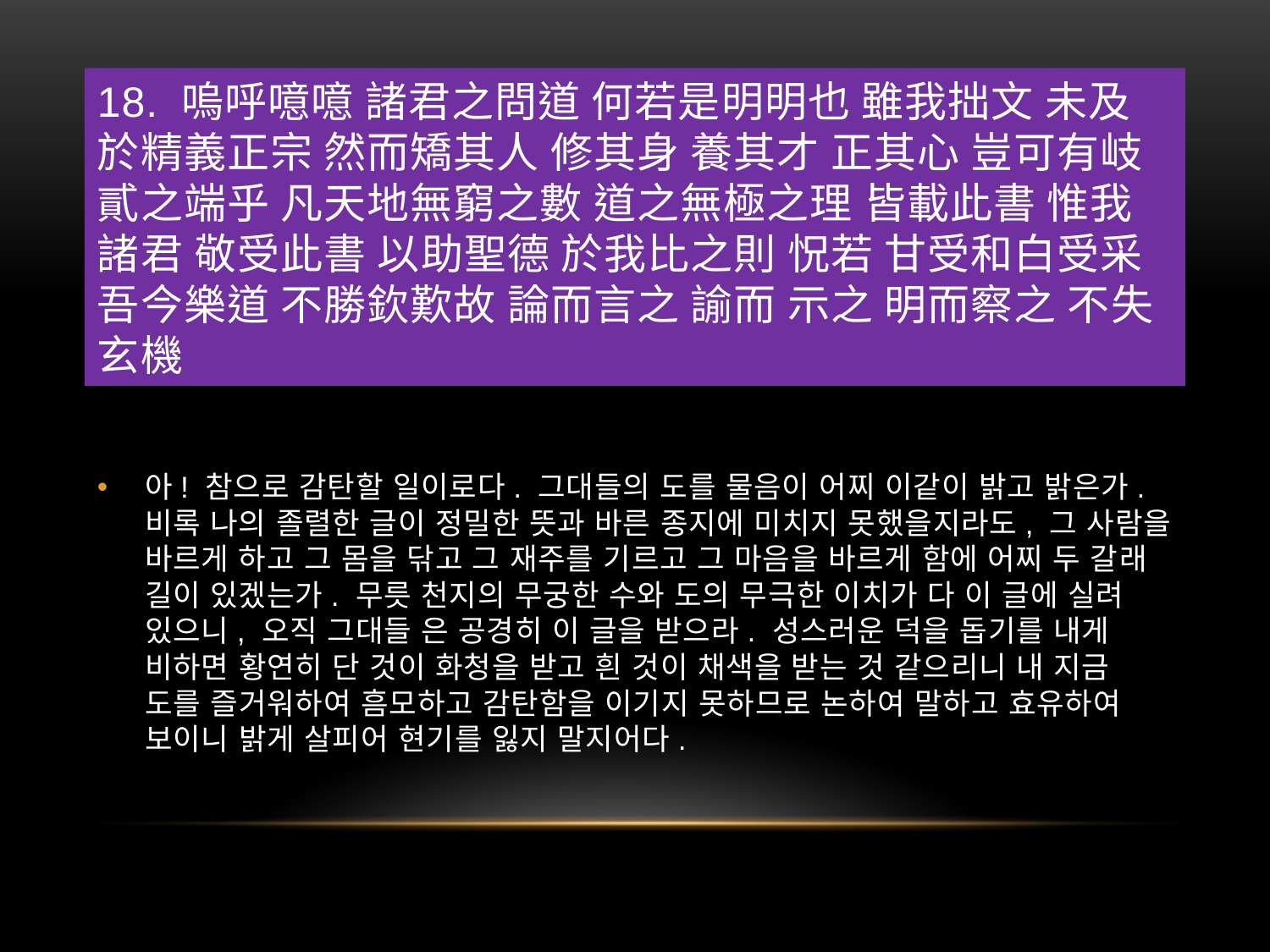

# 18. 嗚呼噫噫 諸君之問道 何若是明明也 雖我拙文 未及於精義正宗 然而矯其人 修其身 養其才 正其心 豈可有岐貳之端乎 凡天地無窮之數 道之無極之理 皆載此書 惟我諸君 敬受此書 以助聖德 於我比之則 怳若 甘受和白受采 吾今樂道 不勝欽歎故 論而言之 諭而 示之 明而察之 不失玄機
아! 참으로 감탄할 일이로다. 그대들의 도를 물음이 어찌 이같이 밝고 밝은가. 비록 나의 졸렬한 글이 정밀한 뜻과 바른 종지에 미치지 못했을지라도, 그 사람을 바르게 하고 그 몸을 닦고 그 재주를 기르고 그 마음을 바르게 함에 어찌 두 갈래 길이 있겠는가. 무릇 천지의 무궁한 수와 도의 무극한 이치가 다 이 글에 실려 있으니, 오직 그대들 은 공경히 이 글을 받으라. 성스러운 덕을 돕기를 내게 비하면 황연히 단 것이 화청을 받고 흰 것이 채색을 받는 것 같으리니 내 지금 도를 즐거워하여 흠모하고 감탄함을 이기지 못하므로 논하여 말하고 효유하여 보이니 밝게 살피어 현기를 잃지 말지어다.